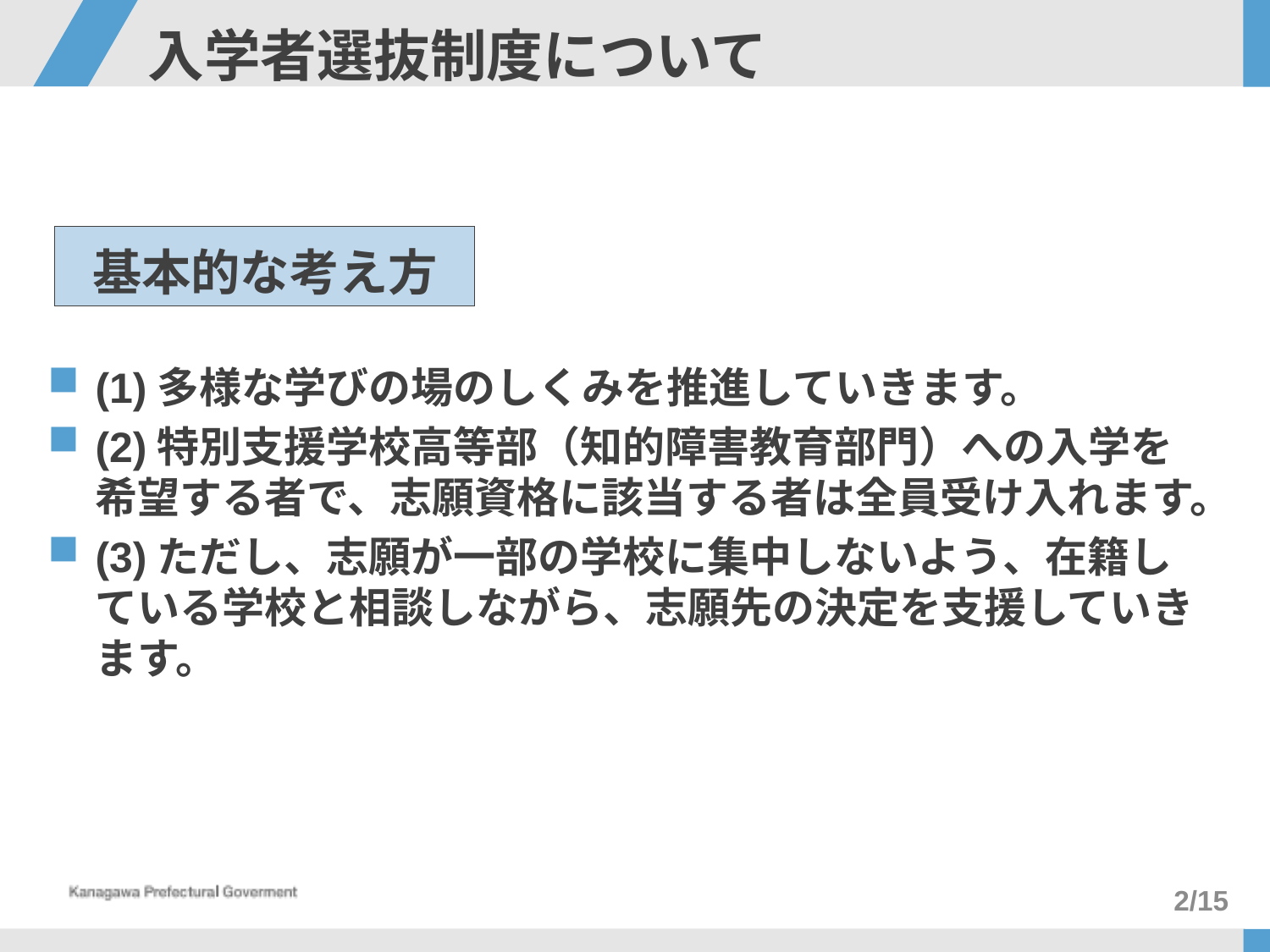

# 入学者選抜制度について
基本的な考え方
(1)多様な学びの場のしくみを推進していきます。
(2)特別支援学校高等部（知的障害教育部門）への入学を希望する者で、志願資格に該当する者は全員受け入れます。
(3)ただし、志願が一部の学校に集中しないよう、在籍している学校と相談しながら、志願先の決定を支援していきます。

2/15